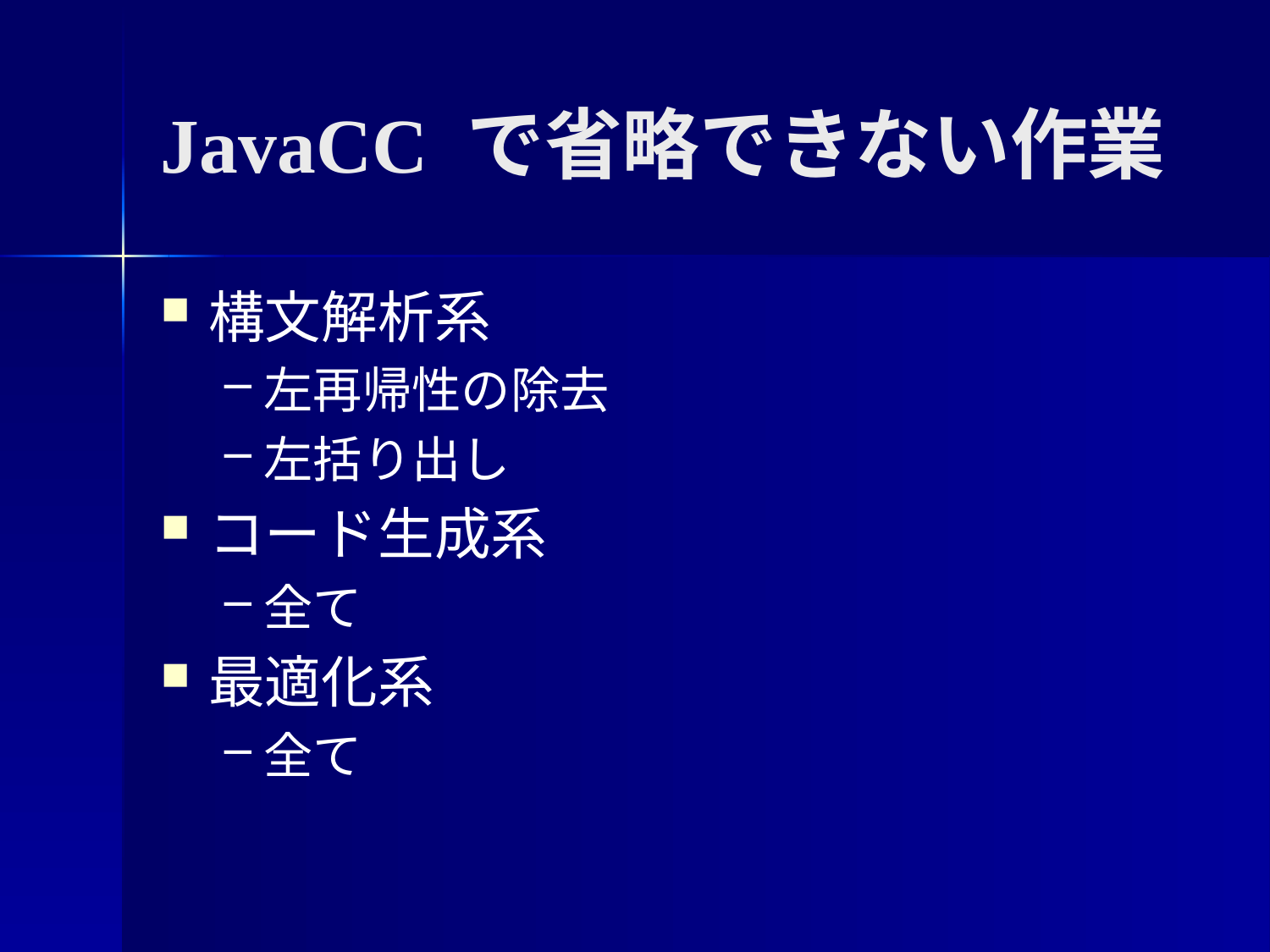

JavaCC で省略できない作業
構文解析系
左再帰性の除去
左括り出し
コード生成系
全て
最適化系
全て